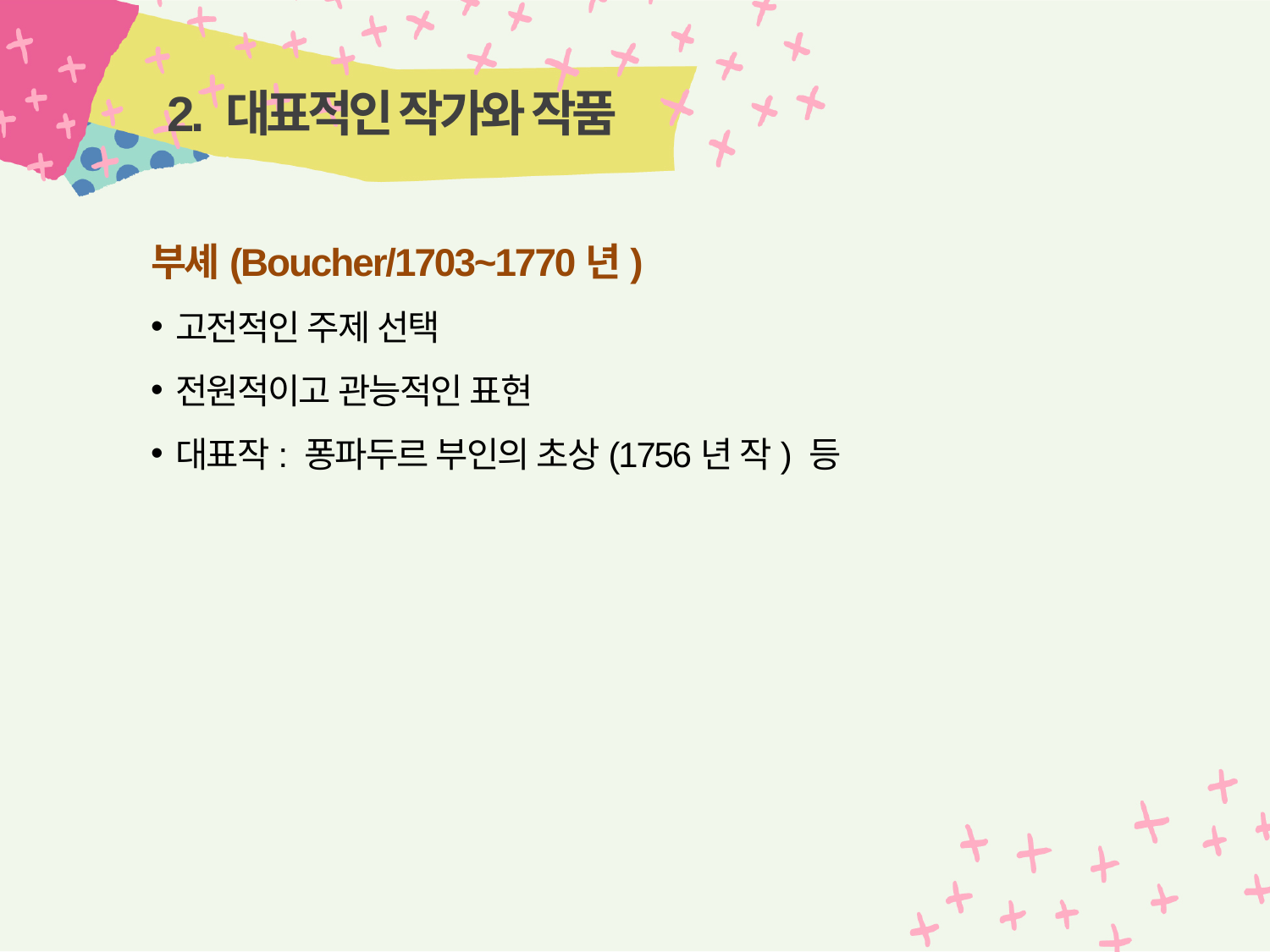

# 2. 대표적인 작가와 작품
부셰(Boucher/1703~1770년)
고전적인 주제 선택
전원적이고 관능적인 표현
대표작: 퐁파두르 부인의 초상(1756년 작) 등